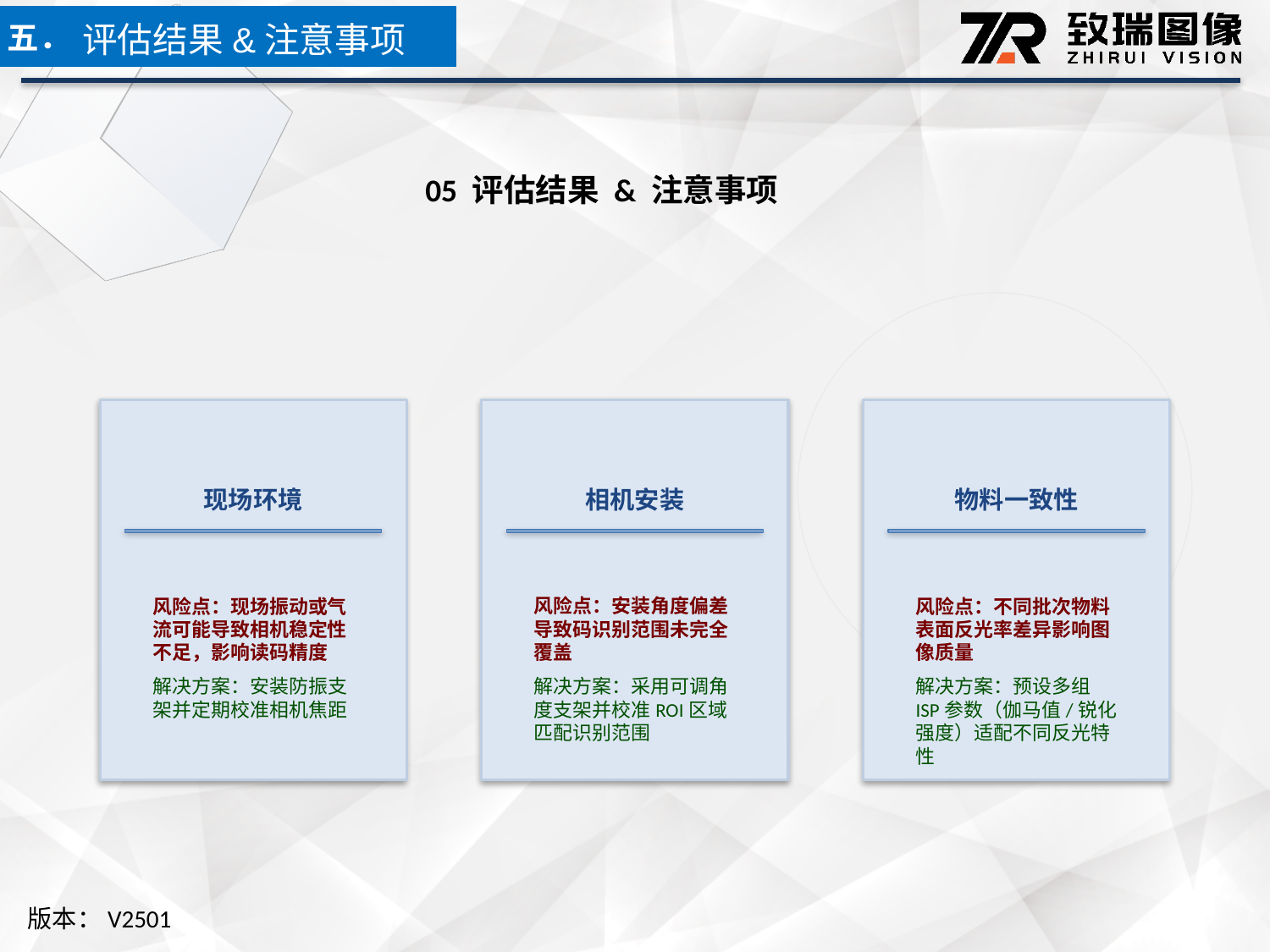

五．
评估结果&注意事项

05 评估结果 & 注意事项

现场环境

相机安装

物料一致性

风险点：现场振动或气流可能导致相机稳定性不足，影响读码精度
解决方案：安装防振支架并定期校准相机焦距

风险点：安装角度偏差导致码识别范围未完全覆盖
解决方案：采用可调角度支架并校准ROI区域匹配识别范围

风险点：不同批次物料表面反光率差异影响图像质量
解决方案：预设多组ISP参数（伽马值/锐化强度）适配不同反光特性